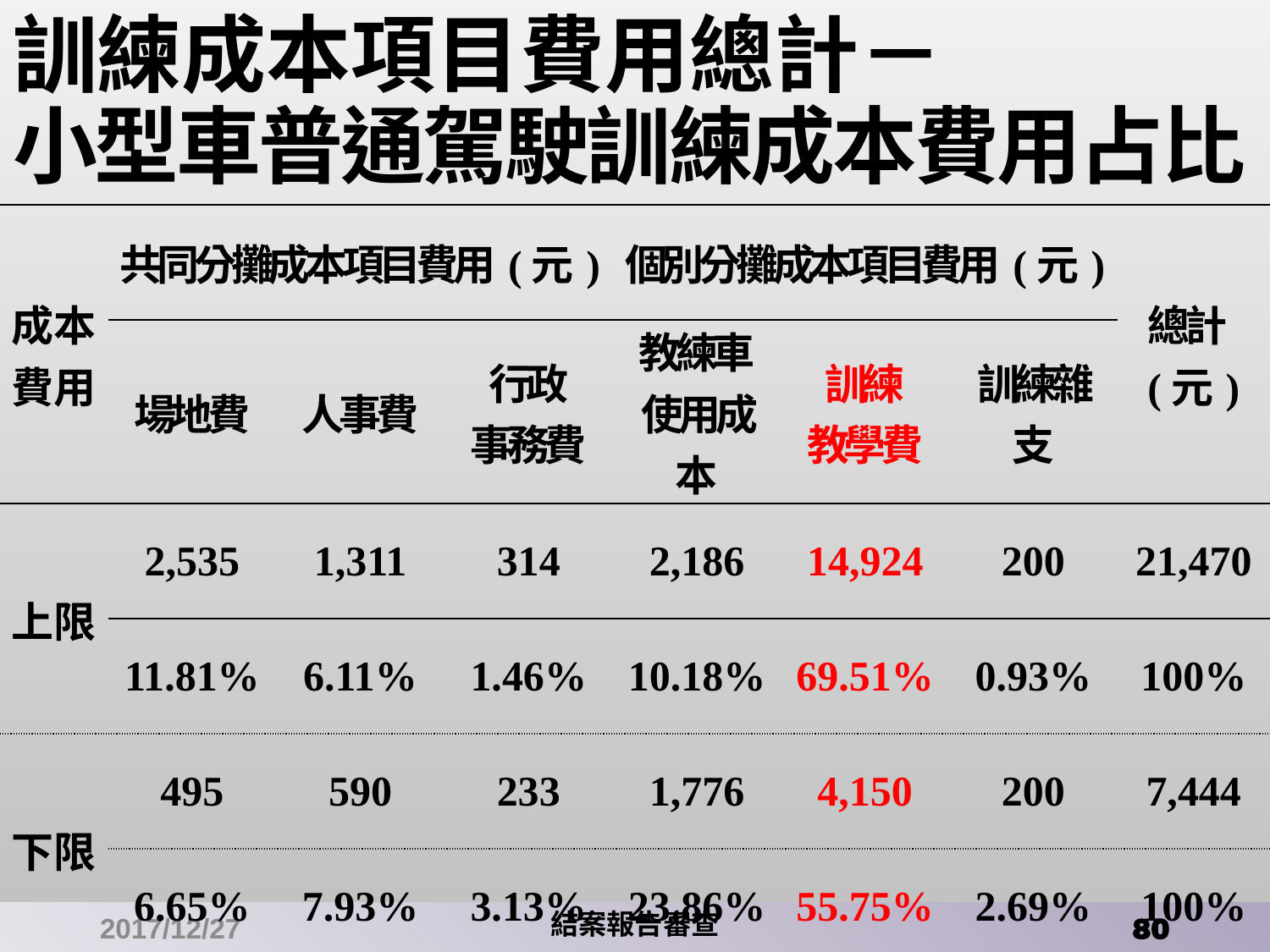

# 訓練成本項目費用總計－ 小型車普通駕駛訓練成本費用占比
| 成本 費用 | 共同分攤成本項目費用(元) |  |  | 個別分攤成本項目費用(元) |  |  | 總計(元) |
| --- | --- | --- | --- | --- | --- | --- | --- |
|  | 場地費 | 人事費 | 行政 事務費 | 教練車 使用成本 | 訓練 教學費 | 訓練雜支 |  |
| 上限 | 2,535 | 1,311 | 314 | 2,186 | 14,924 | 200 | 21,470 |
|  | 11.81% | 6.11% | 1.46% | 10.18% | 69.51% | 0.93% | 100% |
| 下限 | 495 | 590 | 233 | 1,776 | 4,150 | 200 | 7,444 |
|  | 6.65% | 7.93% | 3.13% | 23.86% | 55.75% | 2.69% | 100% |
2017/12/27
結案報告審查
80